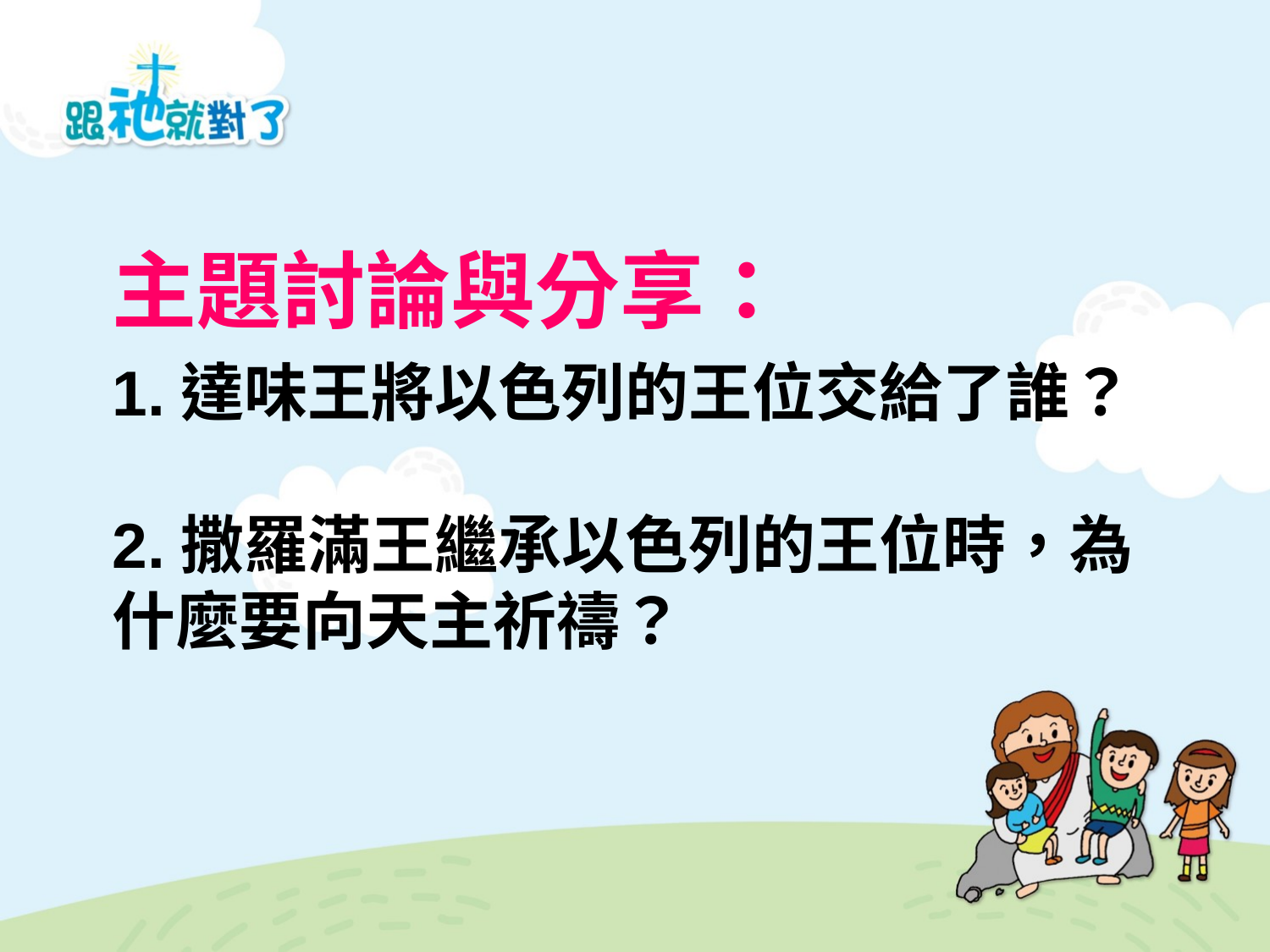

主題討論與分享：
1.達味王將以色列的王位交給了誰？

2.撒羅滿王繼承以色列的王位時，為什麼要向天主祈禱？